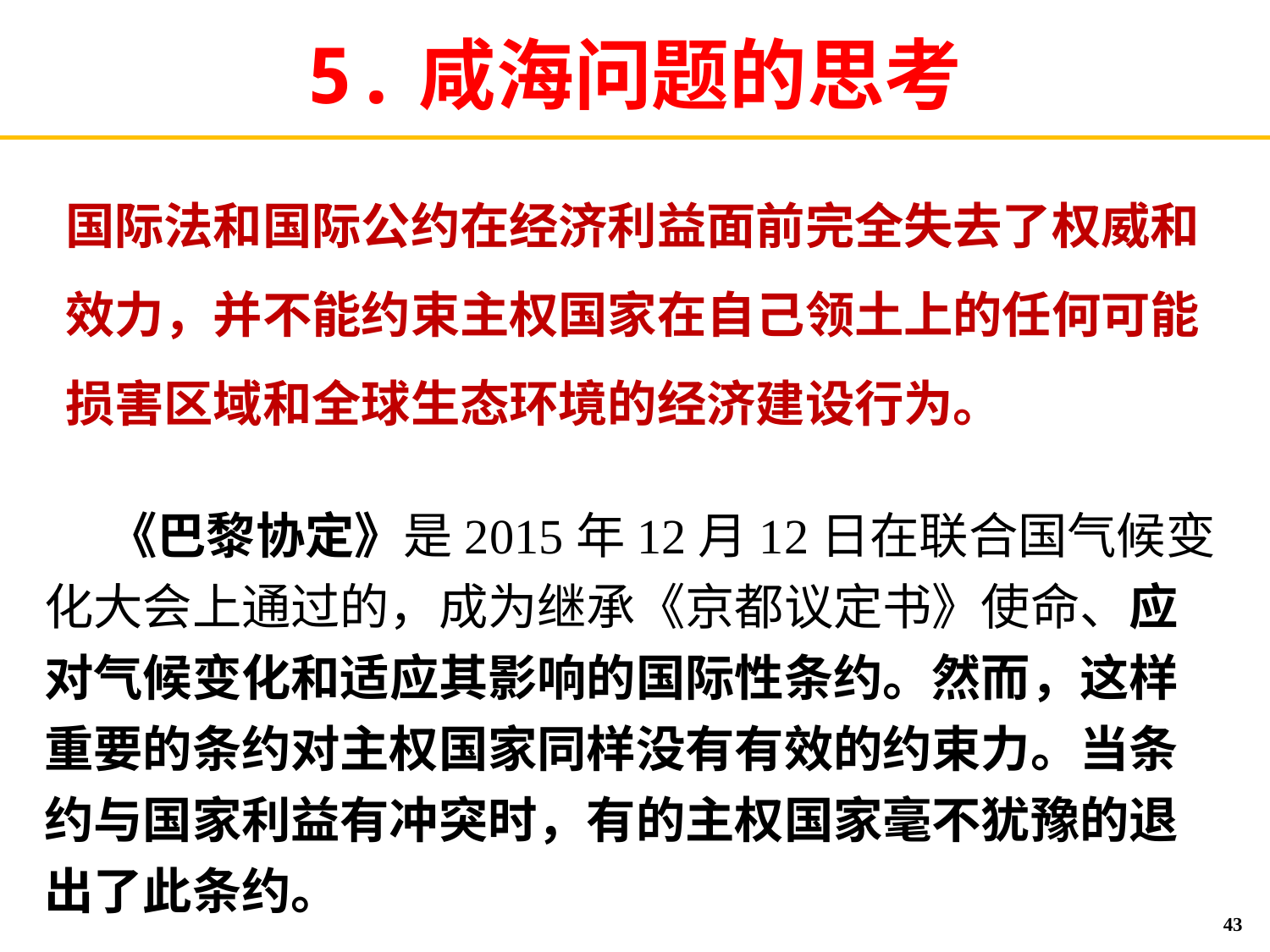

5.咸海问题的思考
国际法和国际公约在经济利益面前完全失去了权威和效力，并不能约束主权国家在自己领土上的任何可能损害区域和全球生态环境的经济建设行为。
《巴黎协定》是2015年12月12日在联合国气候变化大会上通过的，成为继承《京都议定书》使命、应对气候变化和适应其影响的国际性条约。然而，这样重要的条约对主权国家同样没有有效的约束力。当条约与国家利益有冲突时，有的主权国家毫不犹豫的退出了此条约。
43